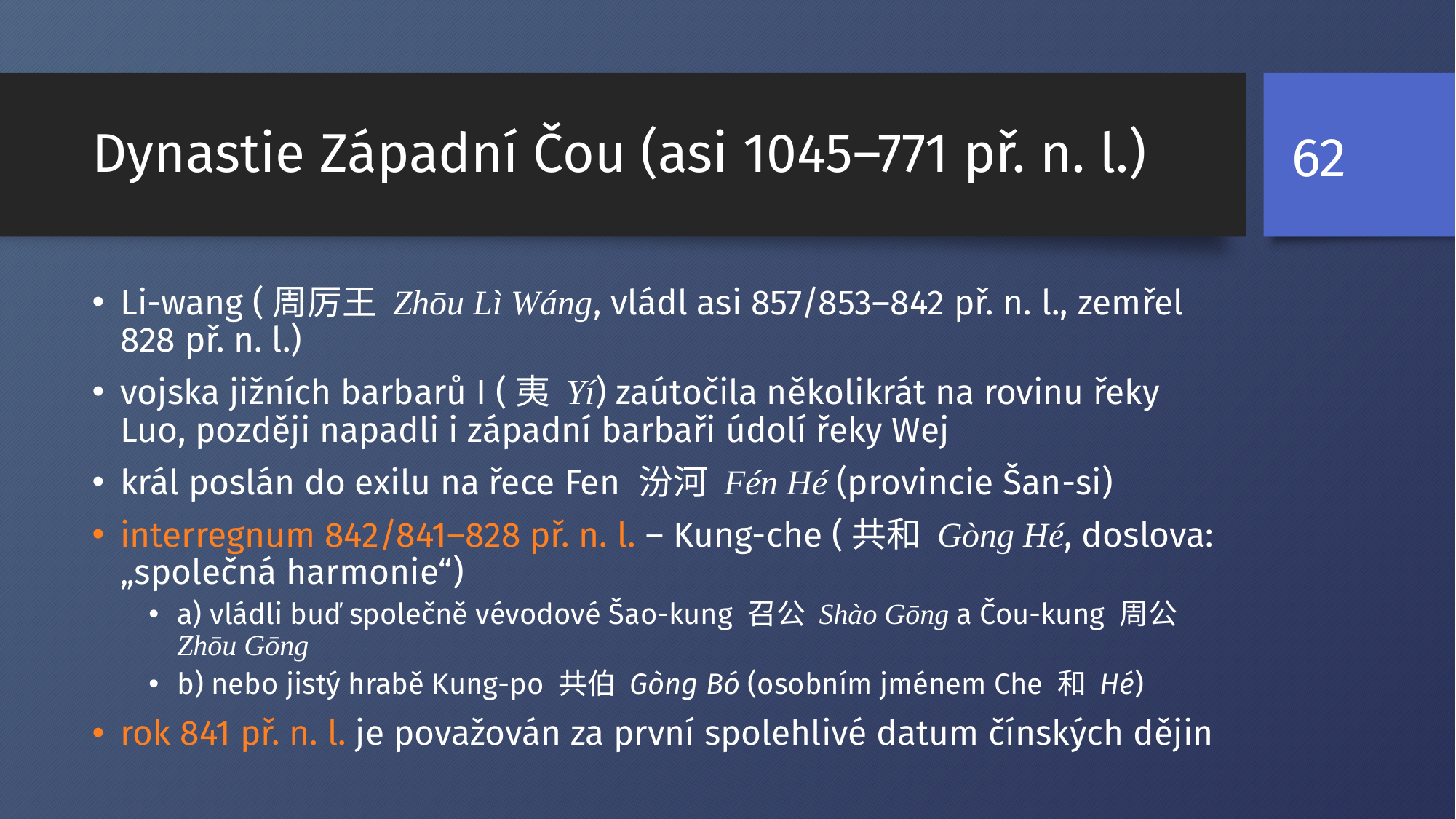

62
# Dynastie Západní Čou (asi 1045–771 př. n. l.)
Li-wang (周厉王 Zhōu Lì Wáng, vládl asi 857/853–842 př. n. l., zemřel 828 př. n. l.)
vojska jižních barbarů I (夷 Yí) zaútočila několikrát na rovinu řeky Luo, později napadli i západní barbaři údolí řeky Wej
král poslán do exilu na řece Fen 汾河 Fén Hé (provincie Šan-si)
interregnum 842/841–828 př. n. l. – Kung-che (共和 Gòng Hé, doslova: „společná harmonie“)
a) vládli buď společně vévodové Šao-kung 召公 Shào Gōng a Čou-kung 周公 Zhōu Gōng
b) nebo jistý hrabě Kung-po 共伯 Gòng Bó (osobním jménem Che 和 Hé)
rok 841 př. n. l. je považován za první spolehlivé datum čínských dějin